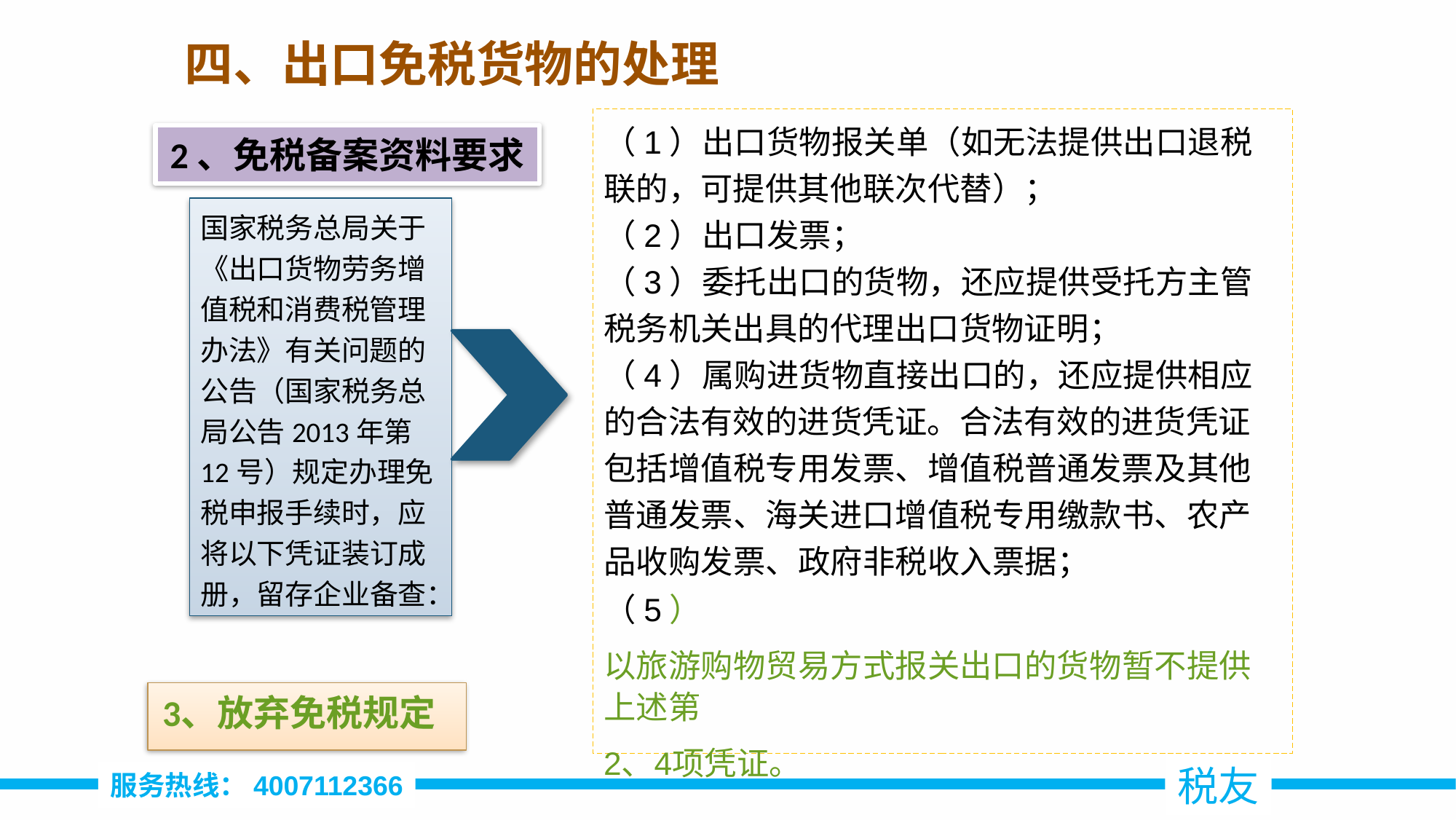

四、出口免税货物的处理
（1）出口货物报关单（如无法提供出口退税联的，可提供其他联次代替）；
（2）出口发票；
（3）委托出口的货物，还应提供受托方主管税务机关出具的代理出口货物证明；
（4）属购进货物直接出口的，还应提供相应的合法有效的进货凭证。合法有效的进货凭证包括增值税专用发票、增值税普通发票及其他普通发票、海关进口增值税专用缴款书、农产品收购发票、政府非税收入票据；
（5）以旅游购物贸易方式报关出口的货物暂不提供上述第2、4项凭证。
国家税务总局关于《出口货物劳务增值税和消费税管理办法》有关问题的公告（国家税务总局公告2013年第12号）规定办理免税申报手续时，应将以下凭证装订成册，留存企业备查：

2、免税备案资料要求
3、放弃免税规定